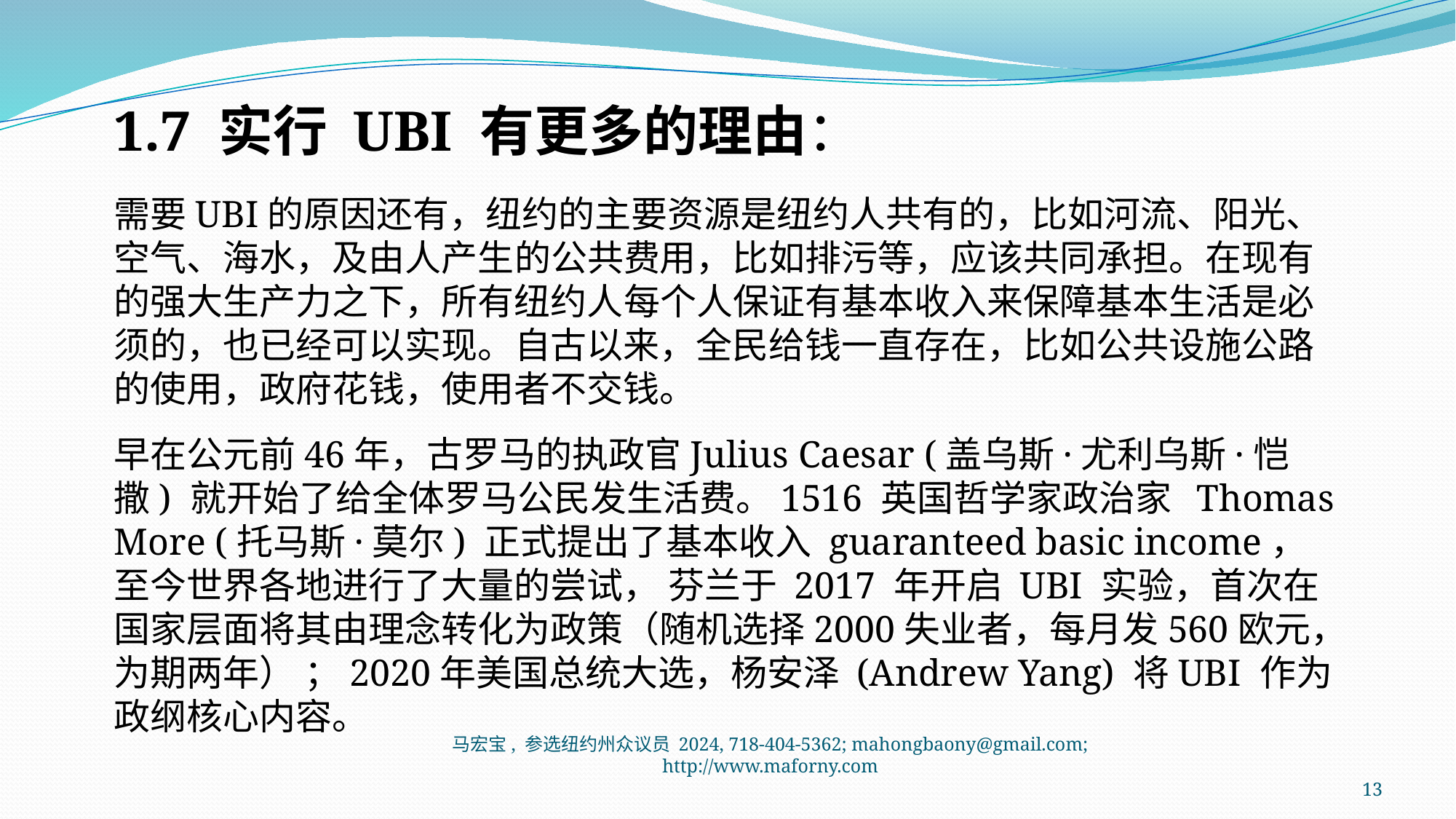

1.7 实行 UBI 有更多的理由：

需要UBI的原因还有，纽约的主要资源是纽约人共有的，比如河流、阳光、空气、海水，及由人产生的公共费用，比如排污等，应该共同承担。在现有的强大生产力之下，所有纽约人每个人保证有基本收入来保障基本生活是必须的，也已经可以实现。自古以来，全民给钱一直存在，比如公共设施公路的使用，政府花钱，使用者不交钱。

早在公元前46年，古罗马的执政官Julius Caesar (盖乌斯·尤利乌斯·恺撒) 就开始了给全体罗马公民发生活费。1516 英国哲学家政治家  Thomas More (托马斯·莫尔) 正式提出了基本收入 guaranteed basic income，至今世界各地进行了大量的尝试， 芬兰于 2017 年开启 UBI 实验，首次在国家层面将其由理念转化为政策（随机选择2000失业者，每月发560欧元，为期两年） ；2020年美国总统大选，杨安泽 (Andrew Yang) 将UBI 作为政纲核心内容。
马宏宝, 参选纽约州众议员 2024, 718-404-5362; mahongbaony@gmail.com; http://www.maforny.com
13